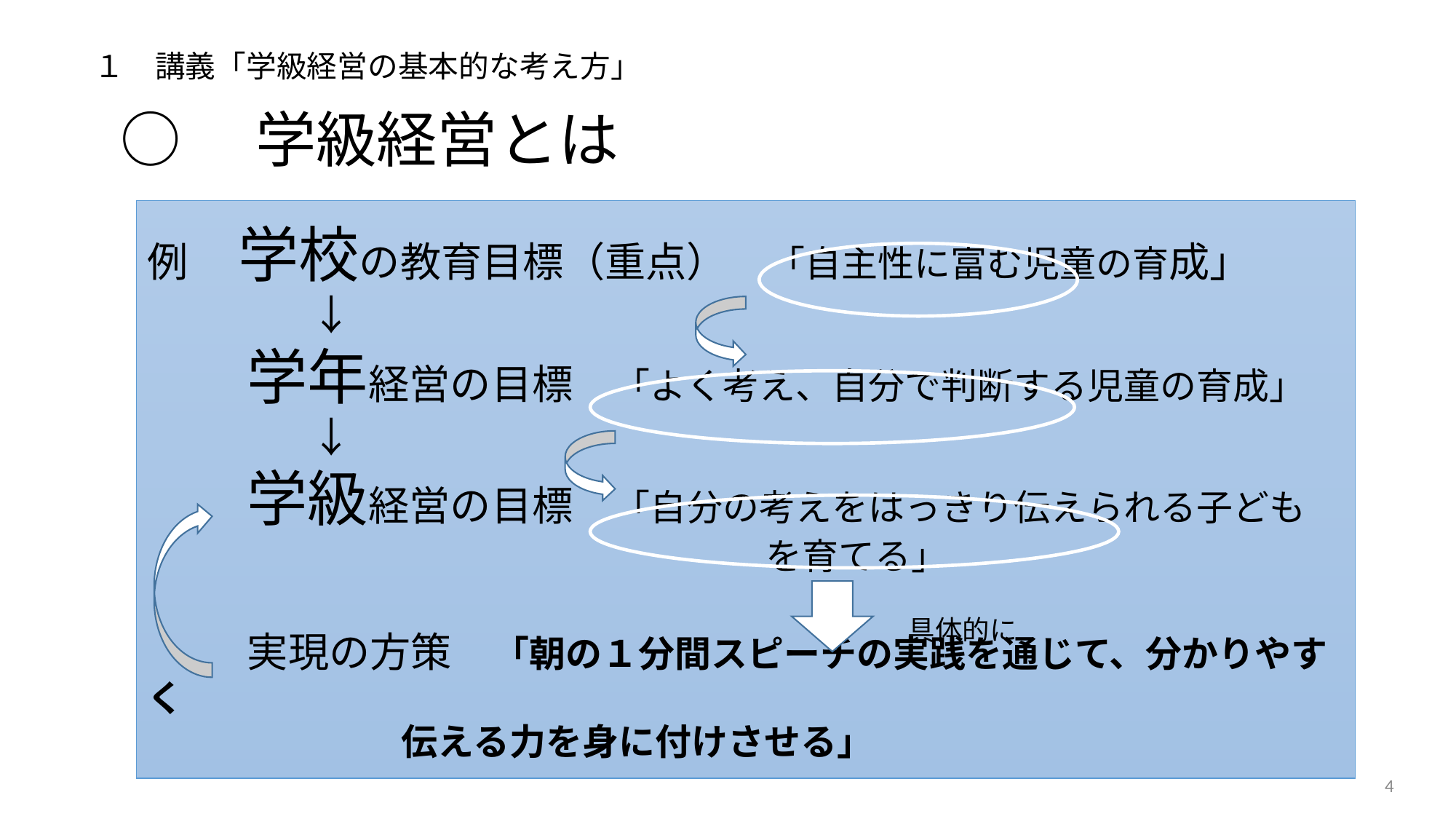

１　講義「学級経営の基本的な考え方」
○　学級経営とは
例　 学校の教育目標（重点）　「自主性に富む児童の育成」
　　　　↓
　　  学年経営の目標　「よく考え、自分で判断する児童の育成」
　　　　↓
　　  学級経営の目標　「自分の考えをはっきり伝えられる子ども
　　　　　　　　　　　　　　　　　を育てる」

　　  実現の方策　「朝の１分間スピーチの実践を通じて、分かりやすく
                              伝える力を身に付けさせる」

具体的に
4